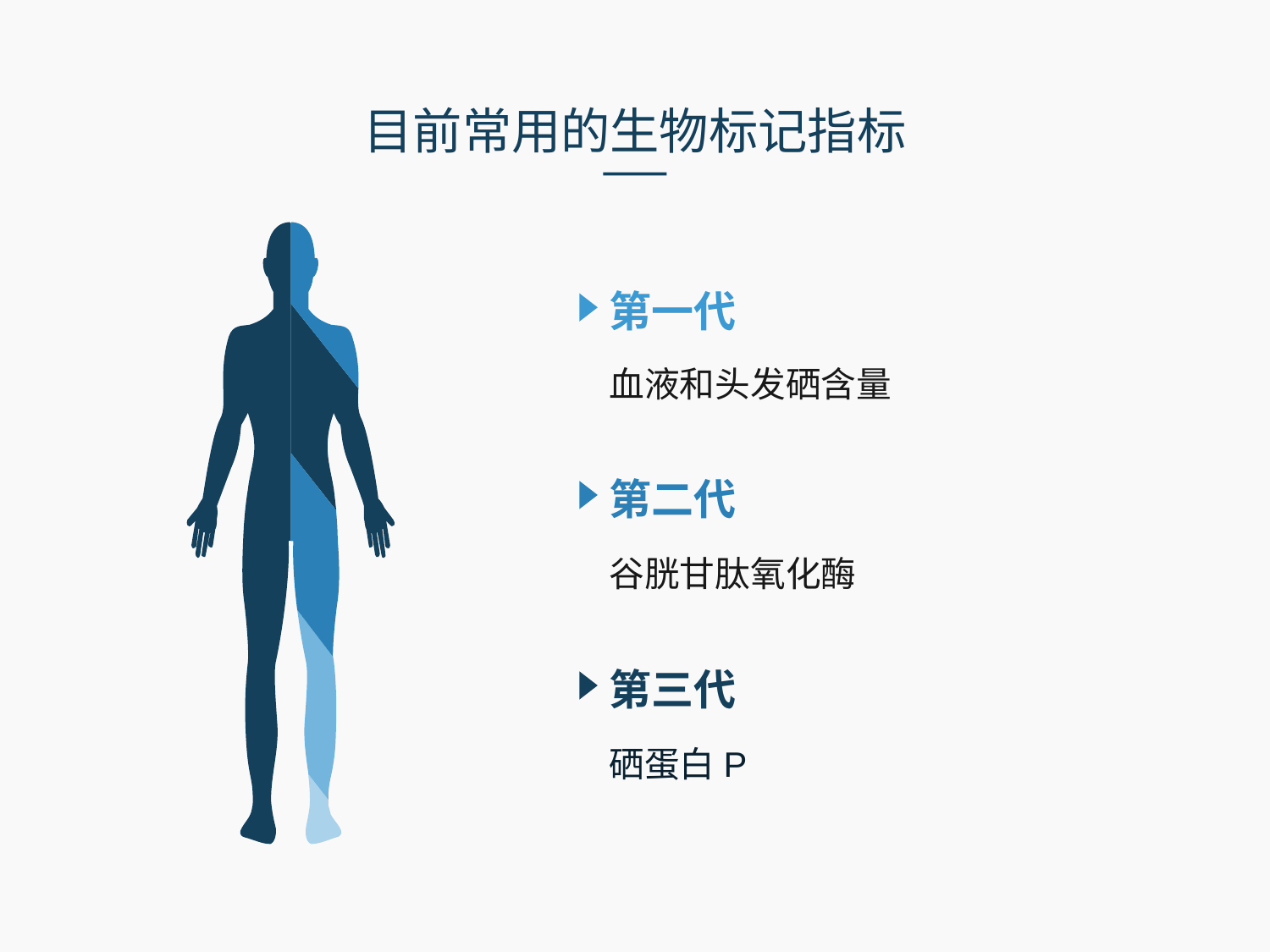

# 目前常用的生物标记指标

第一代

血液和头发硒含量

第二代

谷胱甘肽氧化酶

第三代

硒蛋白P